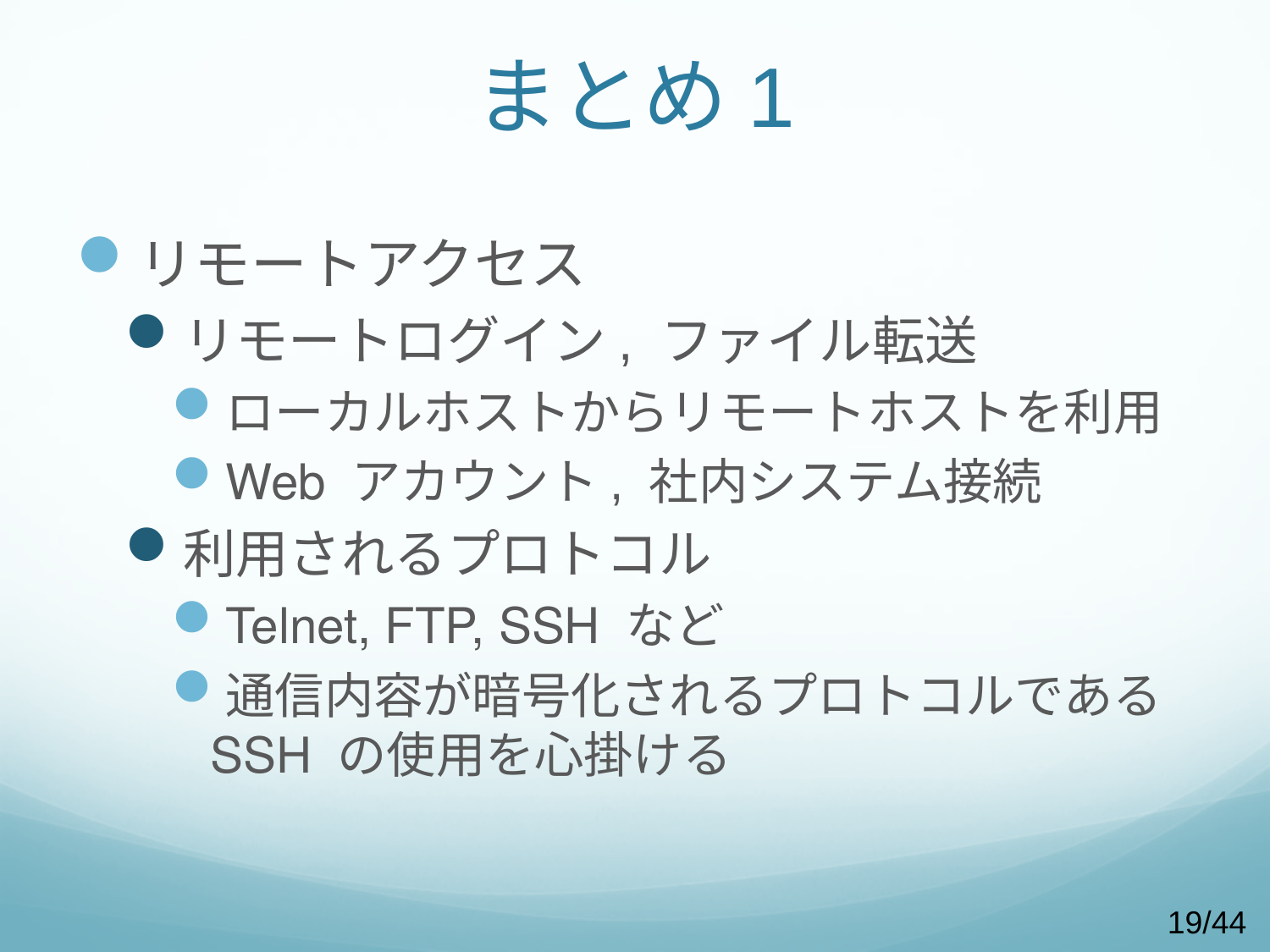

# まとめ1
リモートアクセス
リモートログイン, ファイル転送
ローカルホストからリモートホストを利用
Web アカウント, 社内システム接続
利用されるプロトコル
Telnet, FTP, SSH など
通信内容が暗号化されるプロトコルである SSH の使用を心掛ける